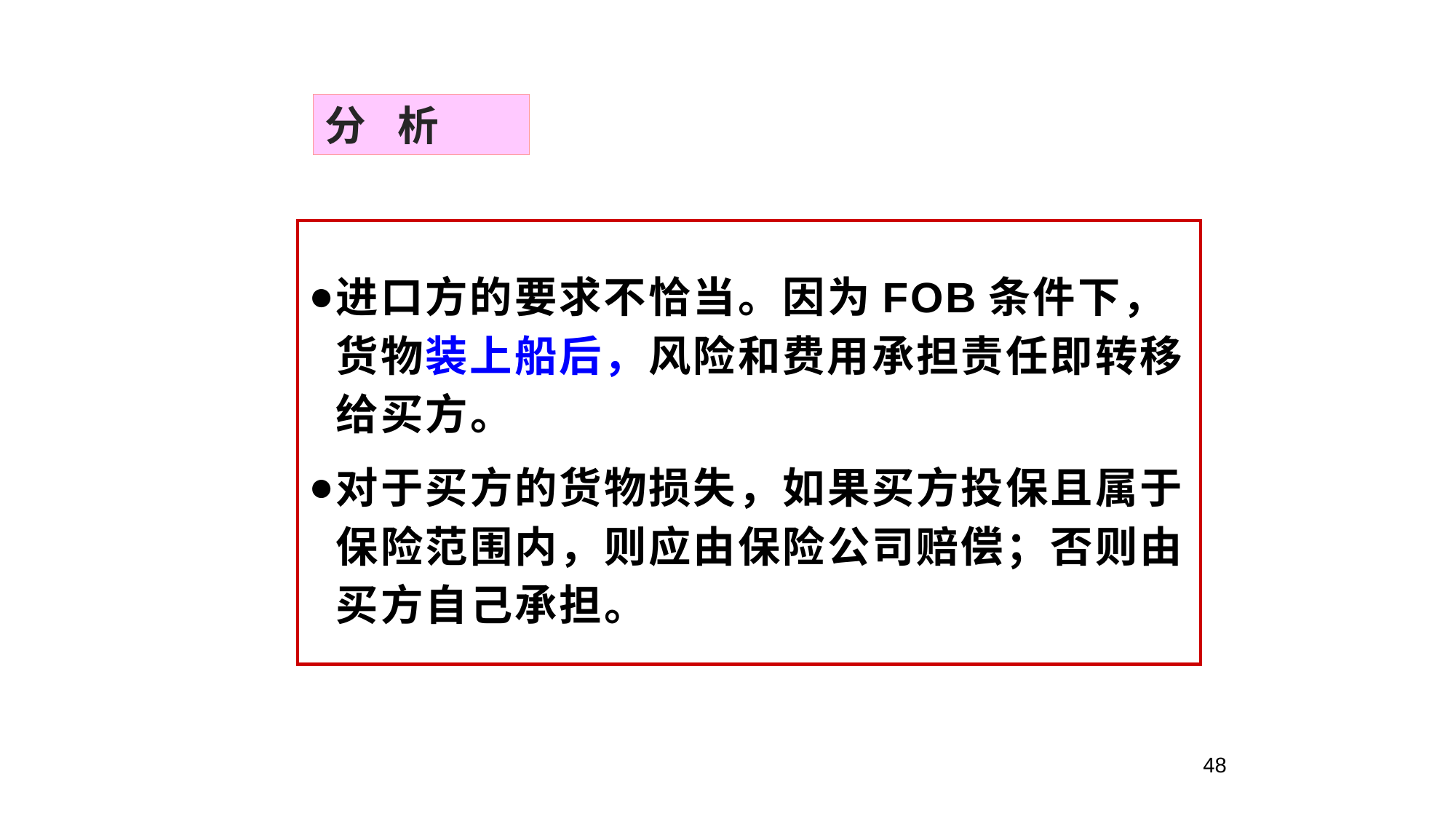

分  析

进口方的要求不恰当。因为FOB条件下，货物装上船后，风险和费用承担责任即转移给买方。
对于买方的货物损失，如果买方投保且属于保险范围内，则应由保险公司赔偿；否则由买方自己承担。
48